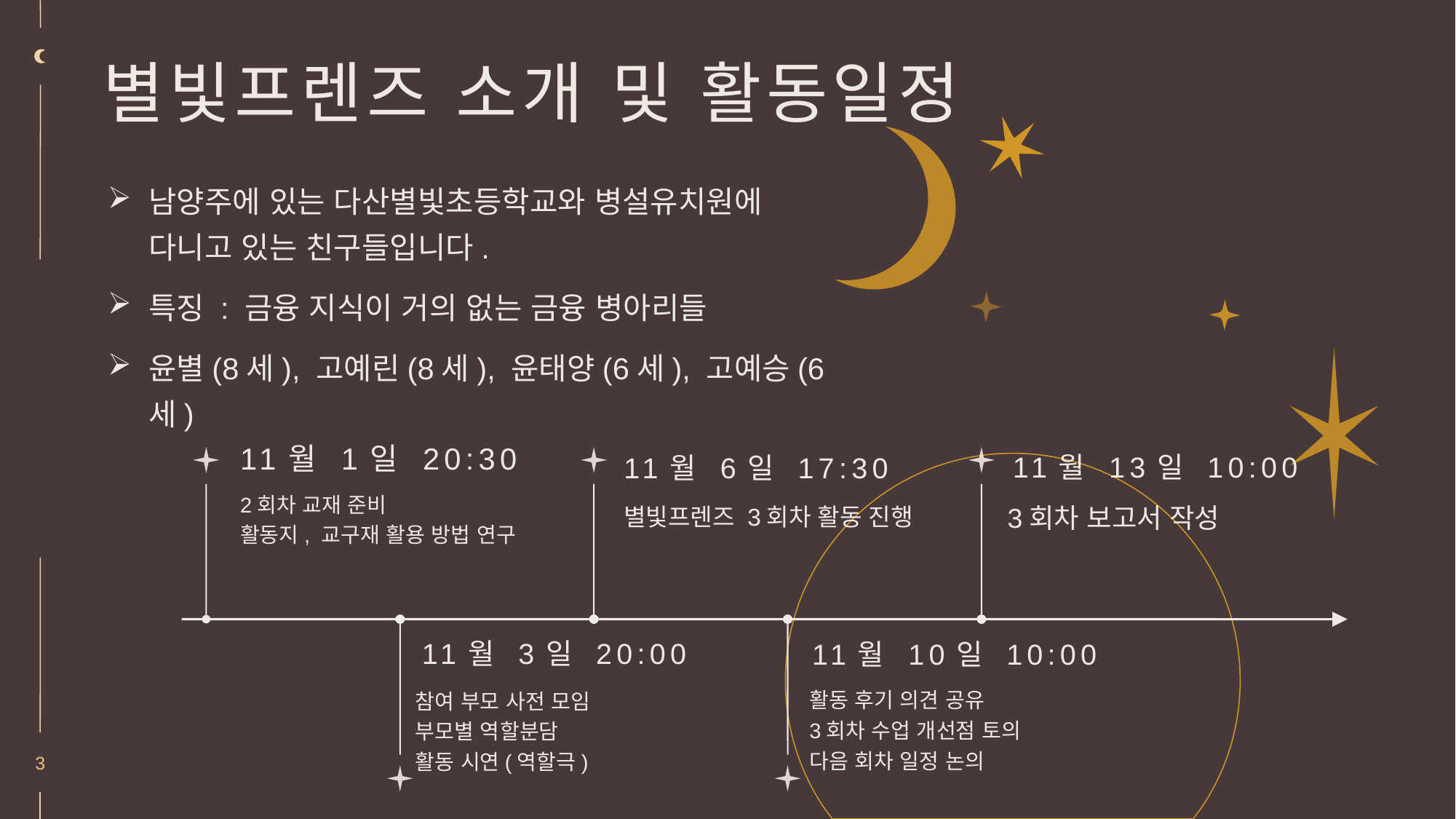

# 별빛프렌즈 소개 및 활동일정

참여 부모 사전 모임
부모별 역할분담
활동 시연(역할극)
남양주에 있는 다산별빛초등학교와 병설유치원에 다니고 있는 친구들입니다.
특징 : 금융 지식이 거의 없는 금융 병아리들
윤별(8세), 고예린(8세), 윤태양(6세), 고예승(6세)

2회차 교재 준비
활동지, 교구재 활용 방법 연구
11월 1일 20:30
11월 3일 20:00
별빛프렌즈 3회차 활동 진행
11월 6일 17:30
11월 10일 10:00
11월 13일 10:00

3회차 보고서 작성

활동 후기 의견 공유
3회차 수업 개선점 토의
다음 회차 일정 논의
3